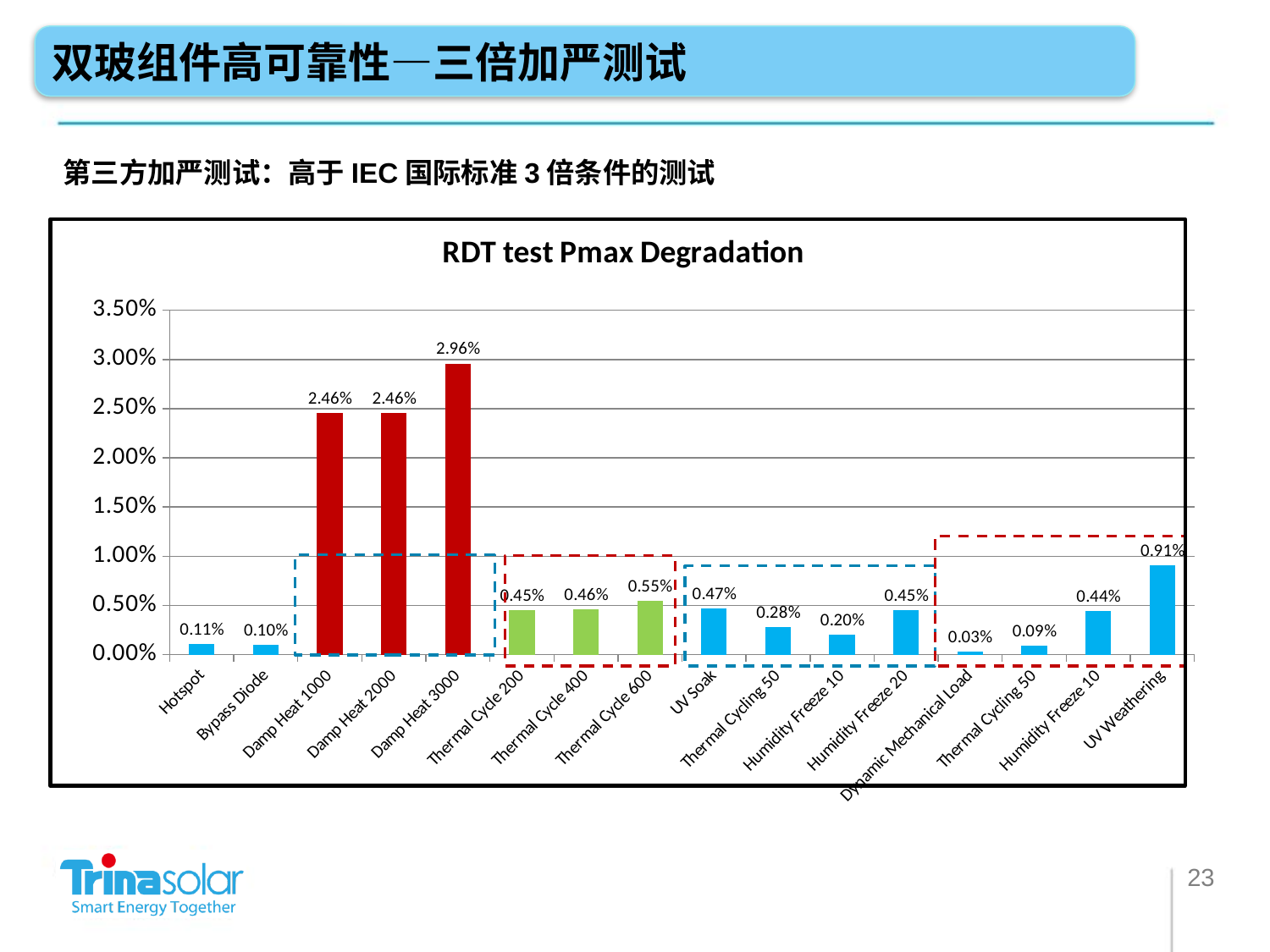

双玻组件高可靠性—三倍加严测试
第三方加严测试：高于IEC国际标准3倍条件的测试

### Chart: RDT test Pmax Degradation

| Category | Pmax Degradation  |
|---|---|
| Hotspot | 0.0011000000000000046 |
| Bypass Diode | 0.0010000000000000041 |
| Damp Heat 1000 | 0.02460000000000001 |
| Damp Heat 2000 | 0.02460000000000001 |
| Damp Heat 3000 | 0.0296 |
| Thermal Cycle 200 | 0.004500000000000001 |
| Thermal Cycle 400 | 0.004600000000000003 |
| Thermal Cycle 600 | 0.005500000000000001 |
| UV Soak | 0.004700000000000012 |
| Thermal Cycling 50 | 0.002800000000000005 |
| Humidity Freeze 10 | 0.0020000000000000052 |
| Humidity Freeze 20 | 0.004500000000000001 |
| Dynamic Mechanical Load | 0.00030000000000000117 |
| Thermal Cycling 50 | 0.0009000000000000025 |
| Humidity Freeze 10 | 0.004400000000000012 |
| UV Weathering | 0.0091 |

23